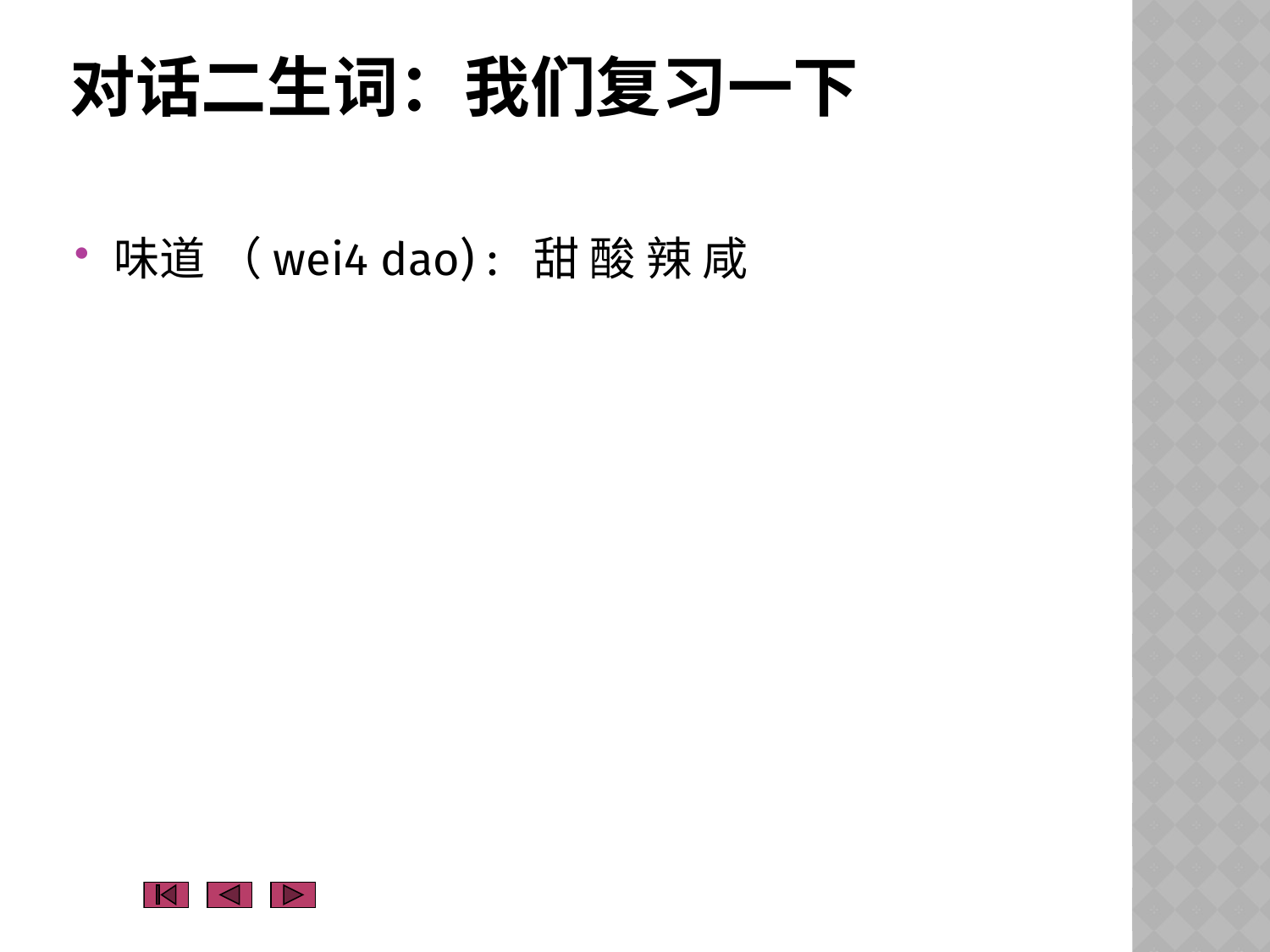

# 对话二生词：我们复习一下
味道 （wei4 dao) :  甜 酸 辣 咸